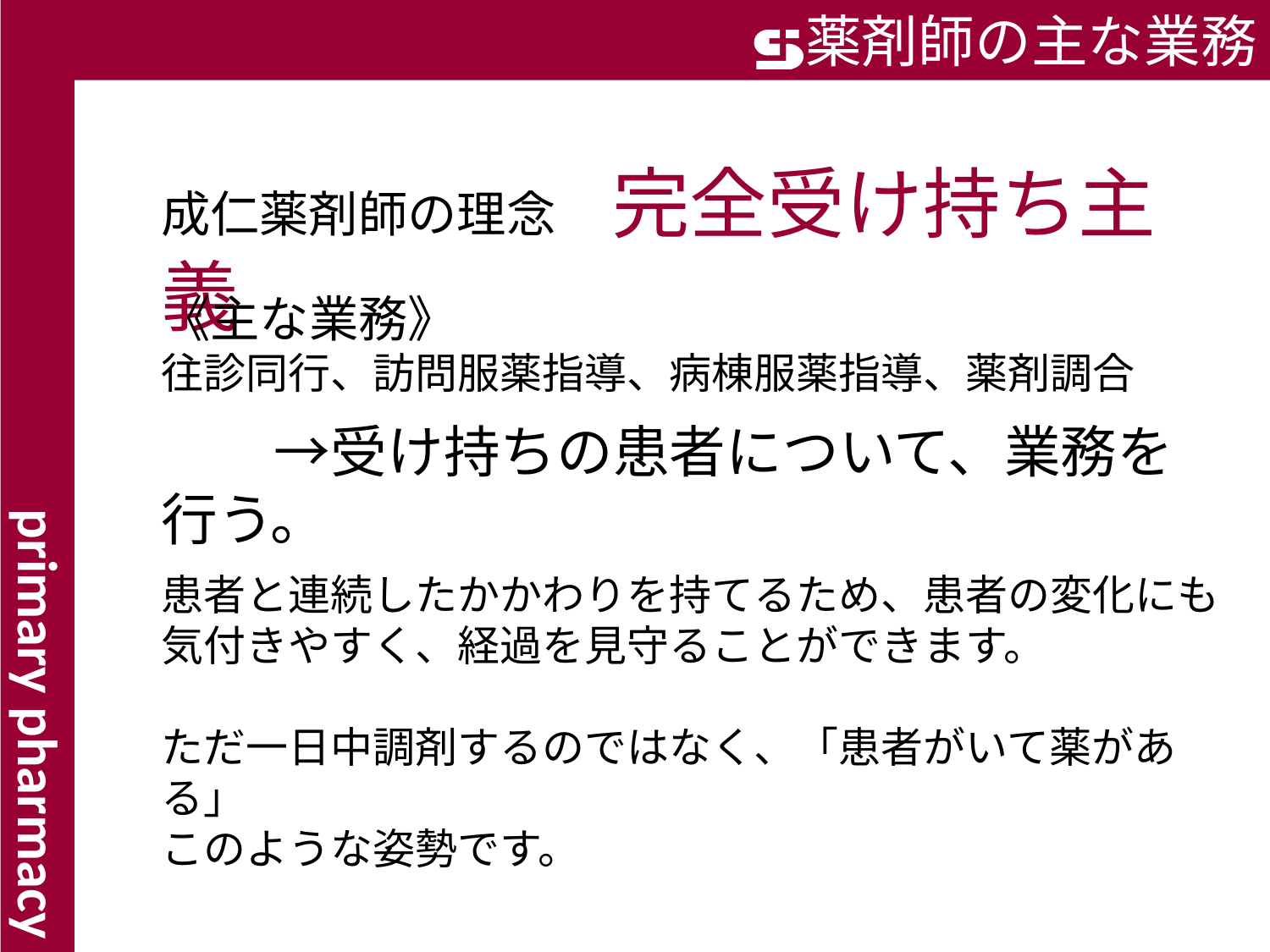

薬剤師の主な業務

成仁薬剤師の理念　完全受け持ち主義

《主な業務》
往診同行、訪問服薬指導、病棟服薬指導、薬剤調合

　　→受け持ちの患者について、業務を行う。

primary pharmacy
患者と連続したかかわりを持てるため、患者の変化にも気付きやすく、経過を見守ることができます。

ただ一日中調剤するのではなく、「患者がいて薬がある」
このような姿勢です。